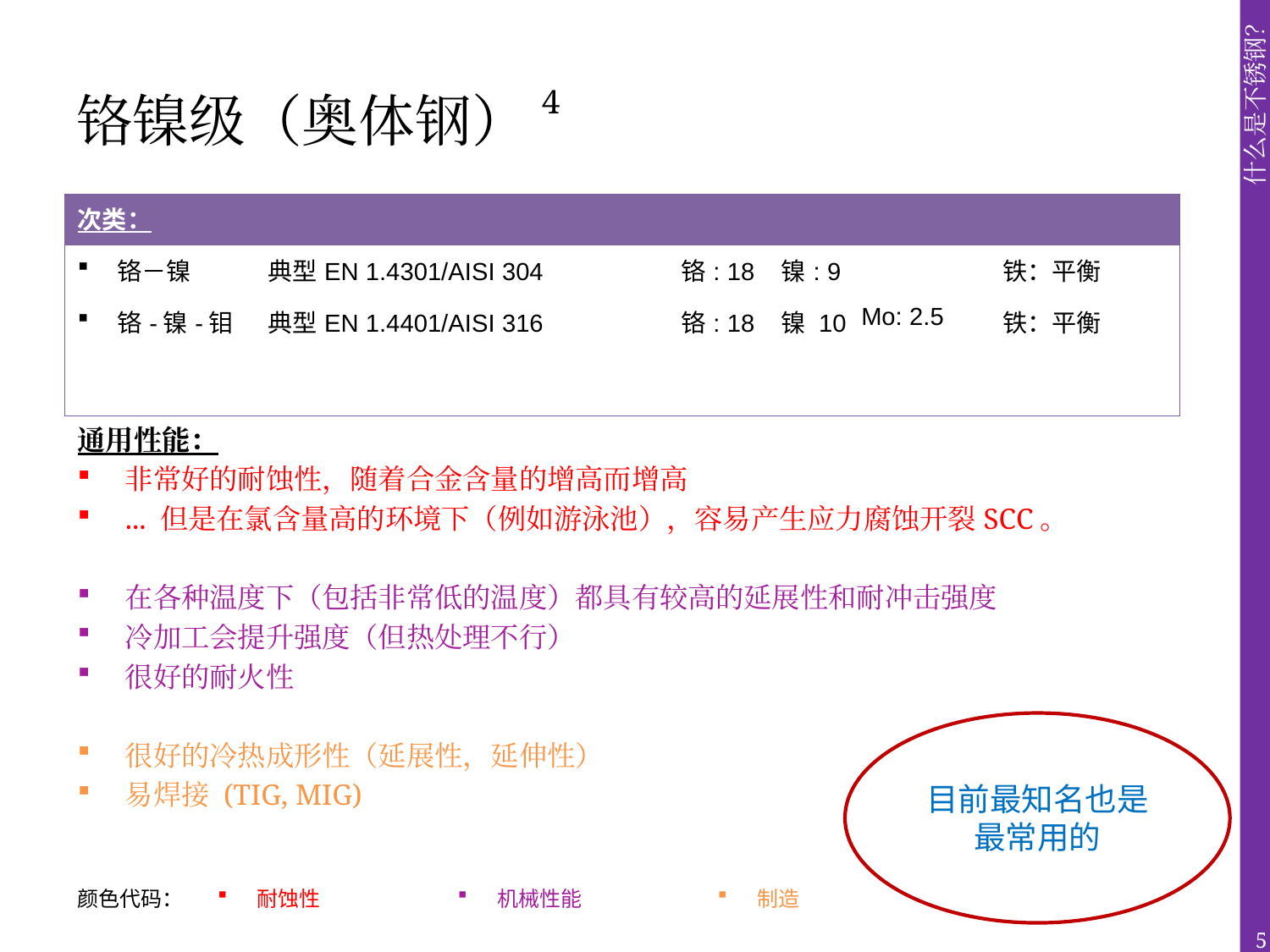

# 铬镍级（奥体钢）4
| 次类： |  |  |  |  |  |
| --- | --- | --- | --- | --- | --- |
| 铬－镍 | 典型EN 1.4301/AISI 304 | 铬: 18 | 镍: 9 |  | 铁：平衡 |
| 铬-镍-钼 | 典型EN 1.4401/AISI 316 | 铬: 18 | 镍 10 | Mo: 2.5 | 铁：平衡 |
通用性能：
非常好的耐蚀性，随着合金含量的增高而增高
... 但是在氯含量高的环境下（例如游泳池），容易产生应力腐蚀开裂SCC。

在各种温度下（包括非常低的温度）都具有较高的延展性和耐冲击强度
冷加工会提升强度（但热处理不行）
很好的耐火性

很好的冷热成形性（延展性，延伸性）
易焊接 (TIG, MIG)
目前最知名也是最常用的
| 颜色代码： | 耐蚀性 | 机械性能 | 制造 |
| --- | --- | --- | --- |
5